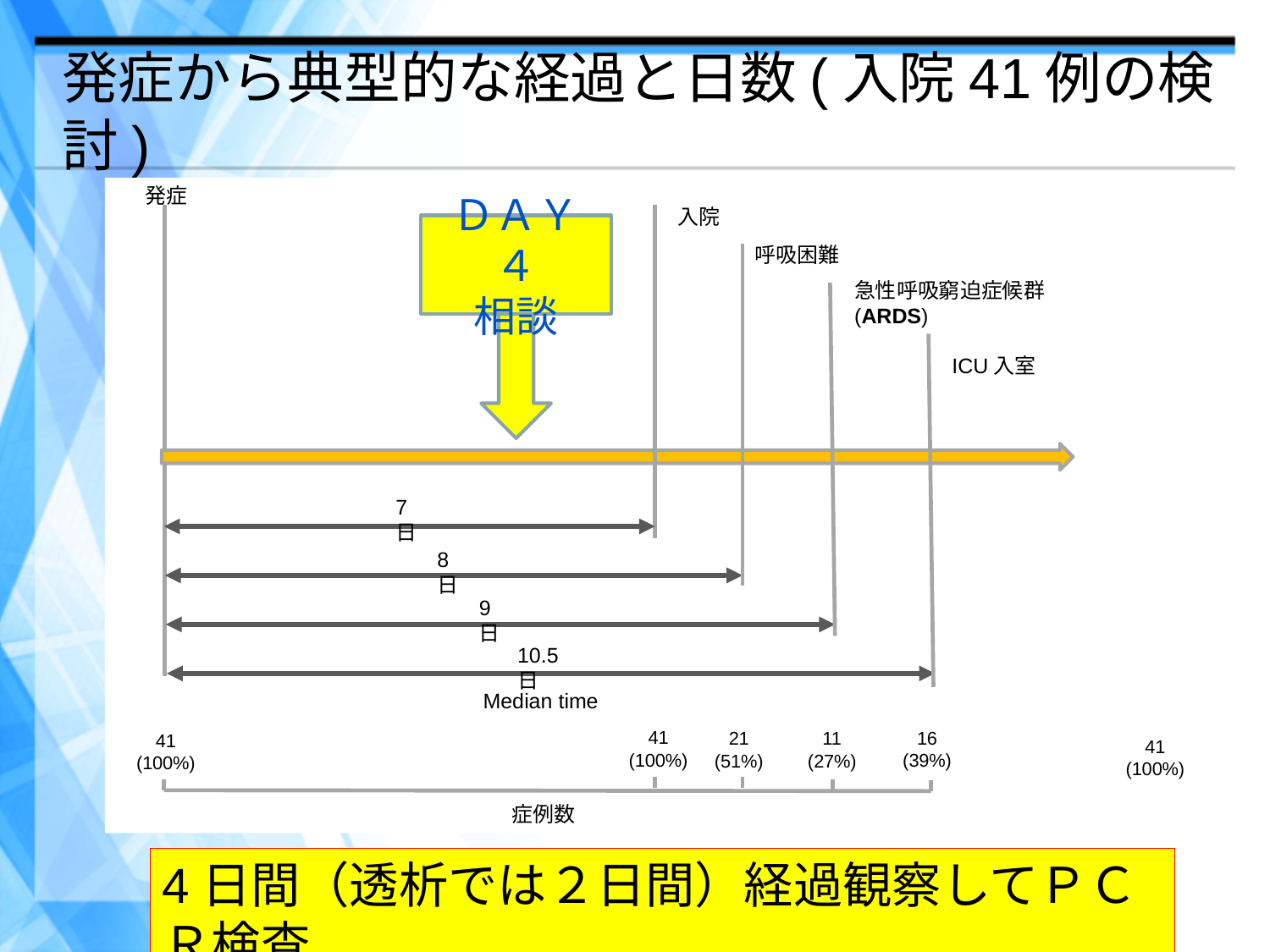

# 発症から典型的な経過と日数(入院41例の検討)
発症

入院
7日
41
(100%)
ＤＡＹ４
相談

4日間（透析では２日間）経過観察してＰＣＲ検査
呼吸困難
8日
21
(51%)
急性呼吸窮迫症候群(ARDS)
9日
11
(27%)
ICU入室

10.5日
16
(39%)

Median time
41
(100%)
41
(100%)
症例数
フッター